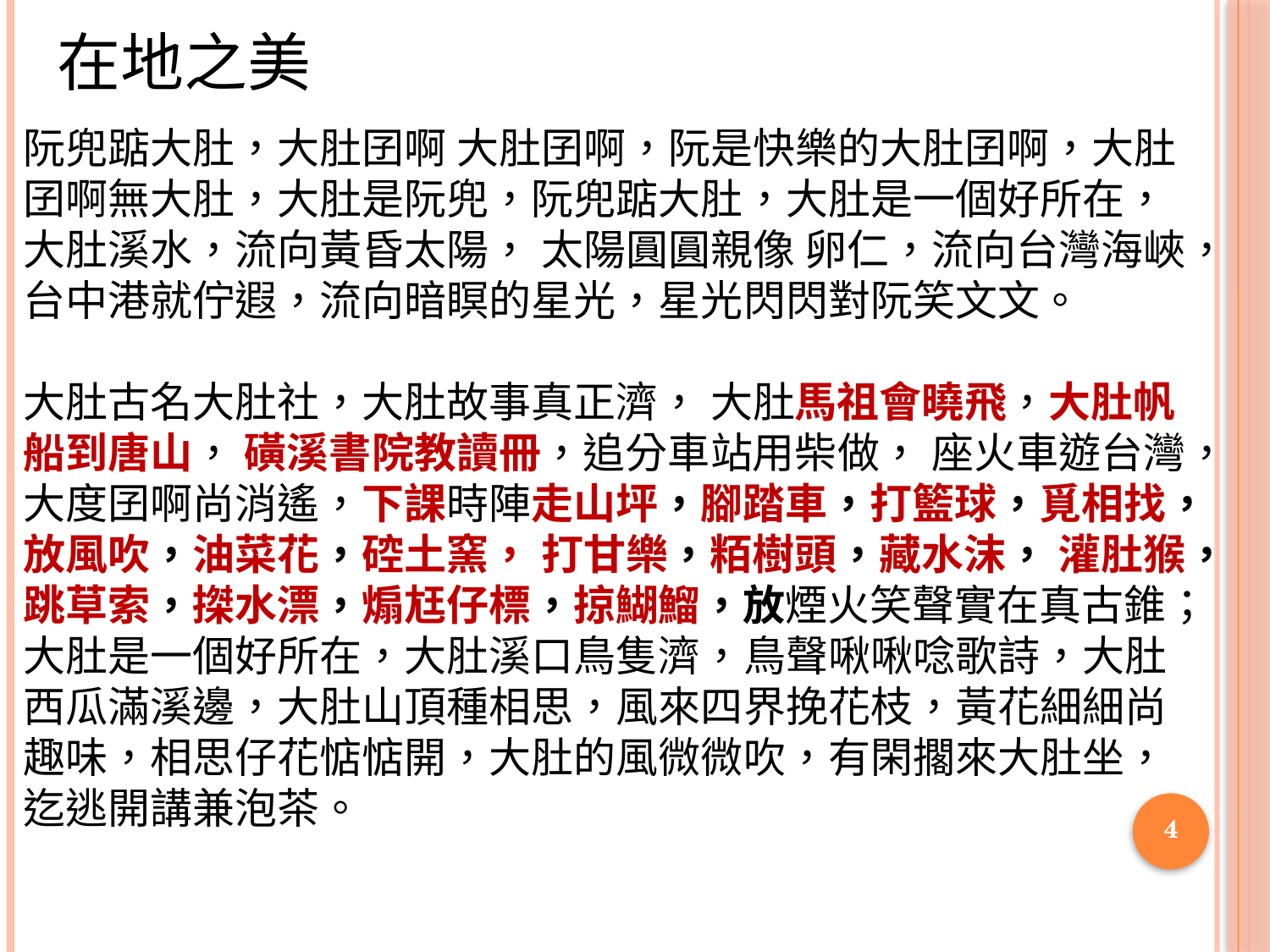

在地之美
阮兜踮大肚，大肚囝啊 大肚囝啊，阮是快樂的大肚囝啊，大肚囝啊無大肚，大肚是阮兜，阮兜踮大肚，大肚是一個好所在，大肚溪水，流向黃昏太陽， 太陽圓圓親像 卵仁，流向台灣海峽，台中港就佇遐，流向暗瞑的星光，星光閃閃對阮笑文文。

大肚古名大肚社，大肚故事真正濟， 大肚馬祖會曉飛，大肚帆船到唐山， 磺溪書院教讀冊，追分車站用柴做， 座火車遊台灣，大度囝啊尚消遙，下課時陣走山坪，腳踏車，打籃球，覓相找，放風吹，油菜花，硿土窯， 打甘樂，粨樹頭，藏水沫， 灌肚猴，跳草索，搩水漂，煽尪仔標，掠鰗鰡，放煙火笑聲實在真古錐；
大肚是一個好所在，大肚溪口鳥隻濟，鳥聲啾啾唸歌詩，大肚西瓜滿溪邊，大肚山頂種相思，風來四界挽花枝，黃花細細尚趣味，相思仔花惦惦開，大肚的風微微吹，有閑擱來大肚坐，迄逃開講兼泡茶。
4